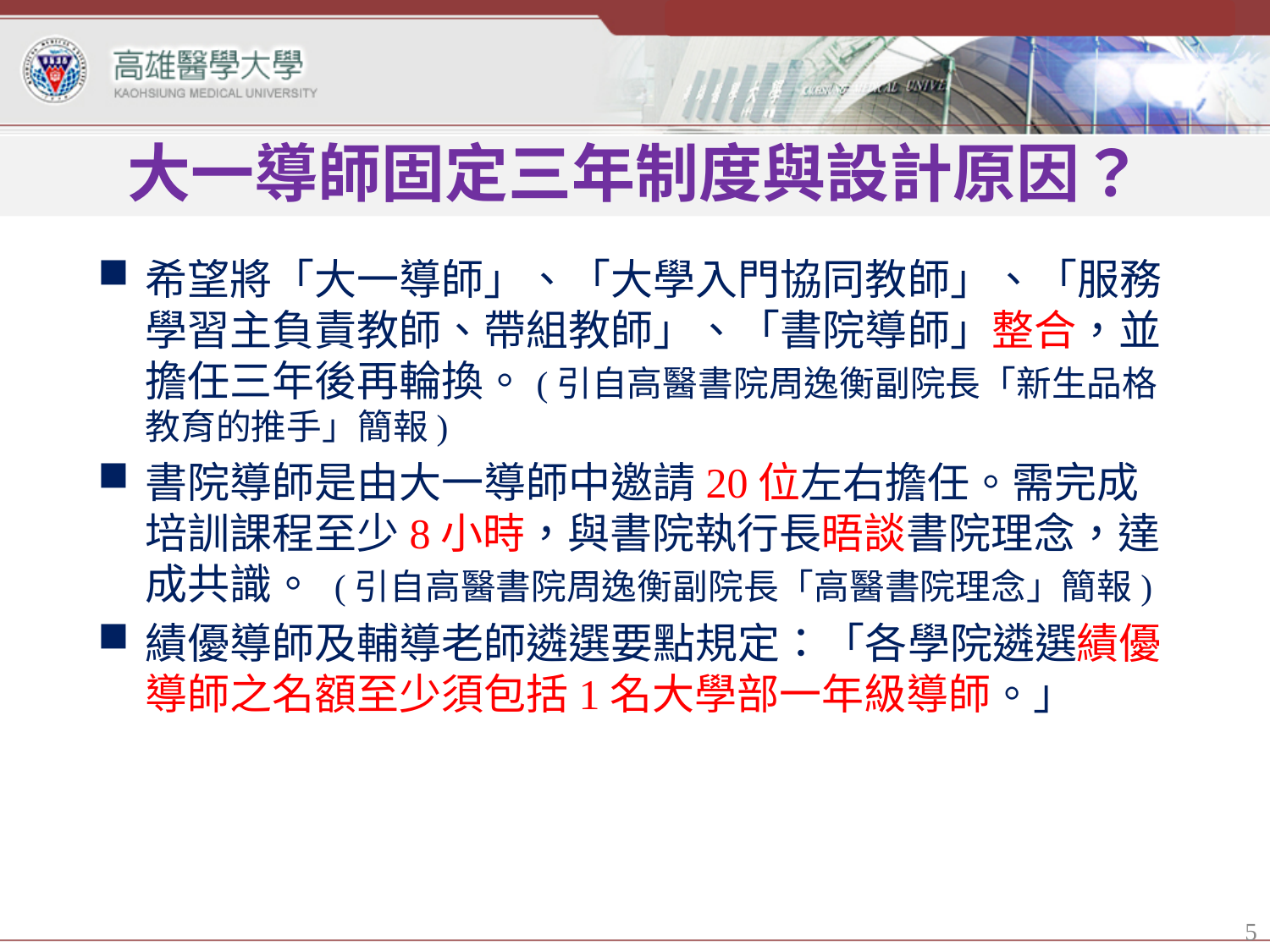

# 大一導師固定三年制度與設計原因？
希望將「大一導師」、「大學入門協同教師」、「服務學習主負責教師、帶組教師」、「書院導師」整合，並擔任三年後再輪換。(引自高醫書院周逸衡副院長「新生品格教育的推手」簡報)
書院導師是由大一導師中邀請20位左右擔任。需完成培訓課程至少8小時，與書院執行長晤談書院理念，達成共識。 (引自高醫書院周逸衡副院長「高醫書院理念」簡報)
績優導師及輔導老師遴選要點規定：「各學院遴選績優導師之名額至少須包括1名大學部一年級導師。」